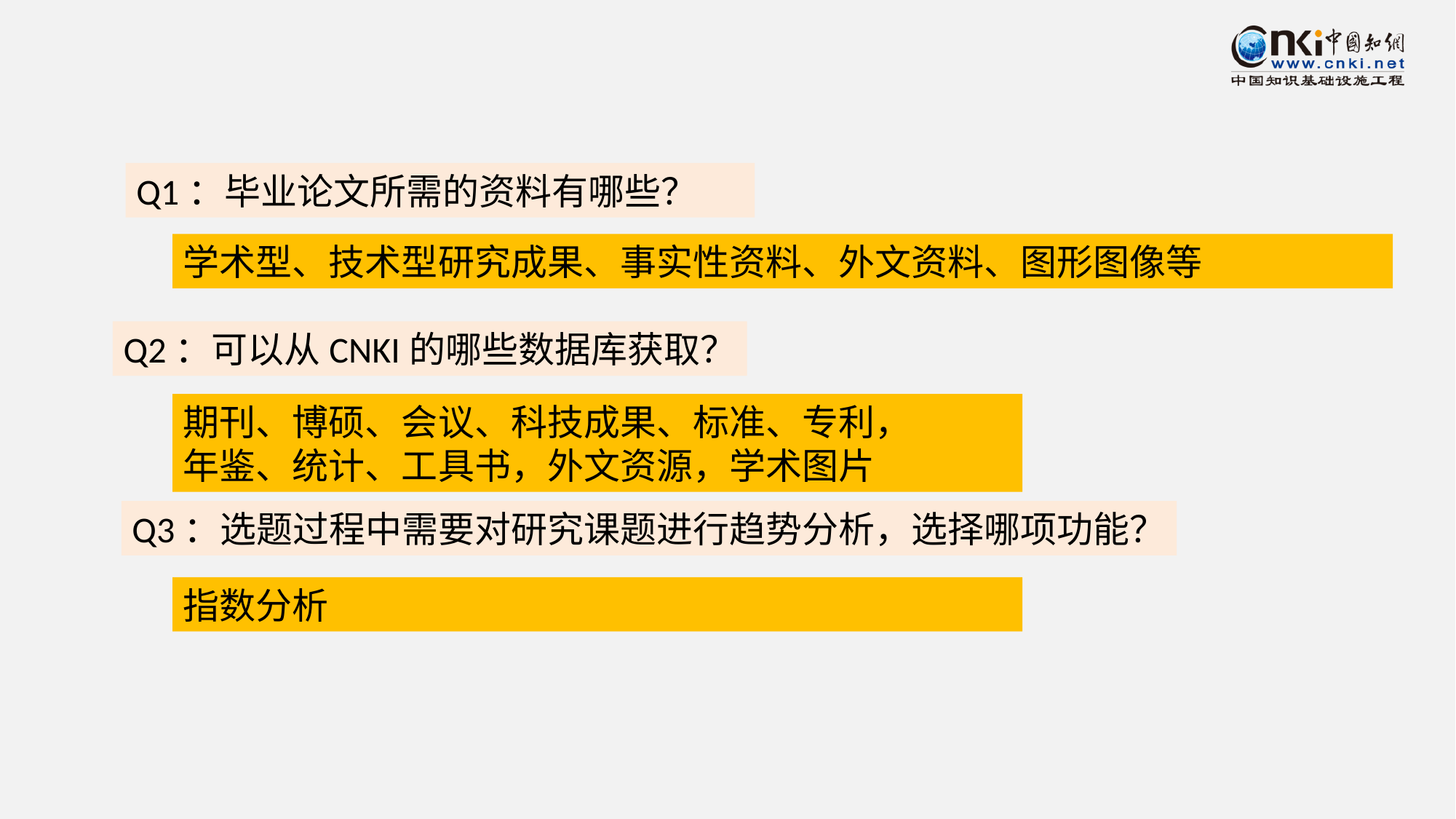

Q1：毕业论文所需的资料有哪些？
学术型、技术型研究成果、事实性资料、外文资料、图形图像等
Q2：可以从CNKI的哪些数据库获取？
期刊、博硕、会议、科技成果、标准、专利，
年鉴、统计、工具书，外文资源，学术图片
Q3：选题过程中需要对研究课题进行趋势分析，选择哪项功能？
指数分析